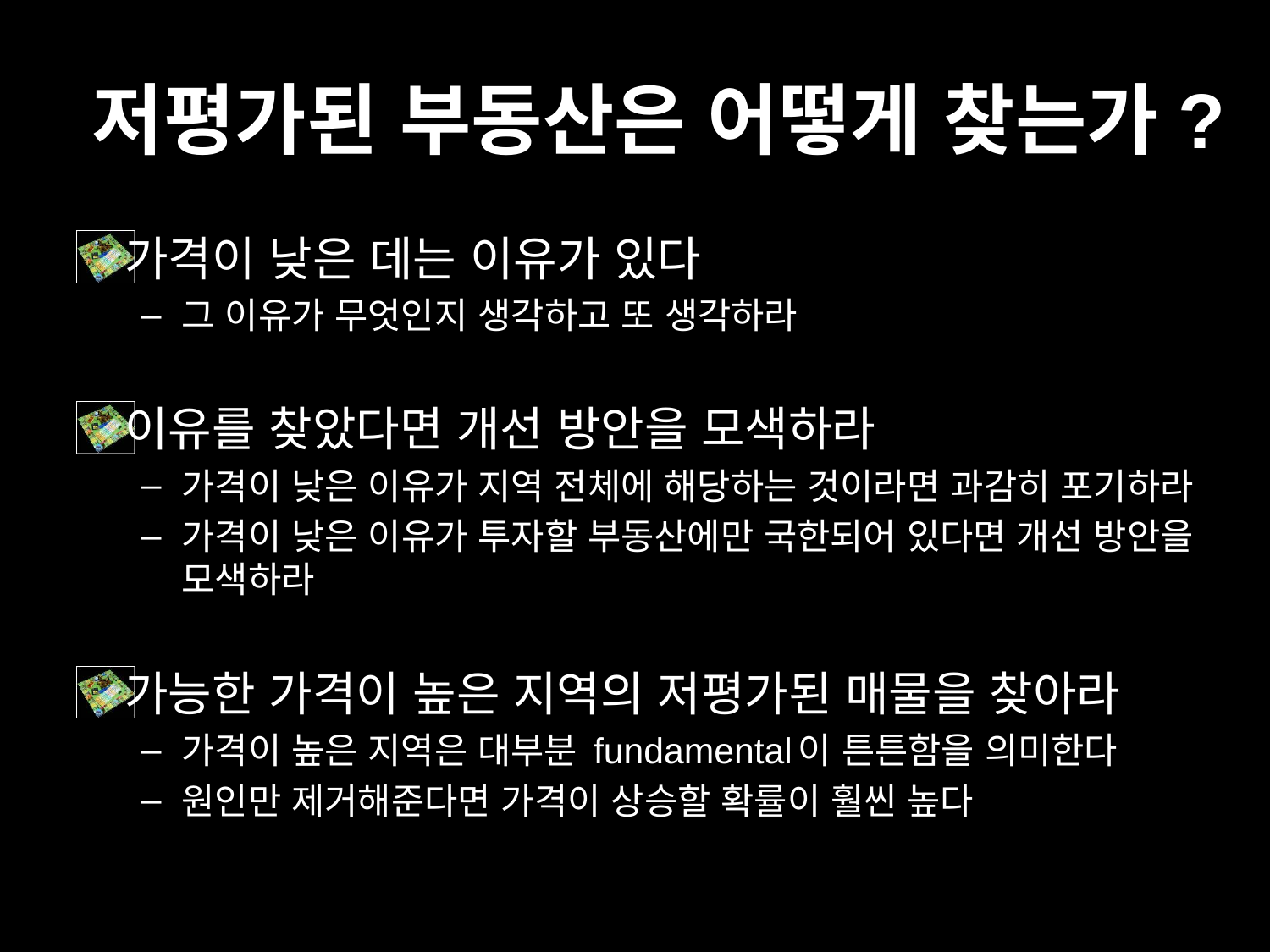

# 저평가된 부동산은 어떻게 찾는가?
가격이 낮은 데는 이유가 있다
그 이유가 무엇인지 생각하고 또 생각하라

이유를 찾았다면 개선 방안을 모색하라
가격이 낮은 이유가 지역 전체에 해당하는 것이라면 과감히 포기하라
가격이 낮은 이유가 투자할 부동산에만 국한되어 있다면 개선 방안을 모색하라

가능한 가격이 높은 지역의 저평가된 매물을 찾아라
가격이 높은 지역은 대부분 fundamental이 튼튼함을 의미한다
원인만 제거해준다면 가격이 상승할 확률이 훨씬 높다